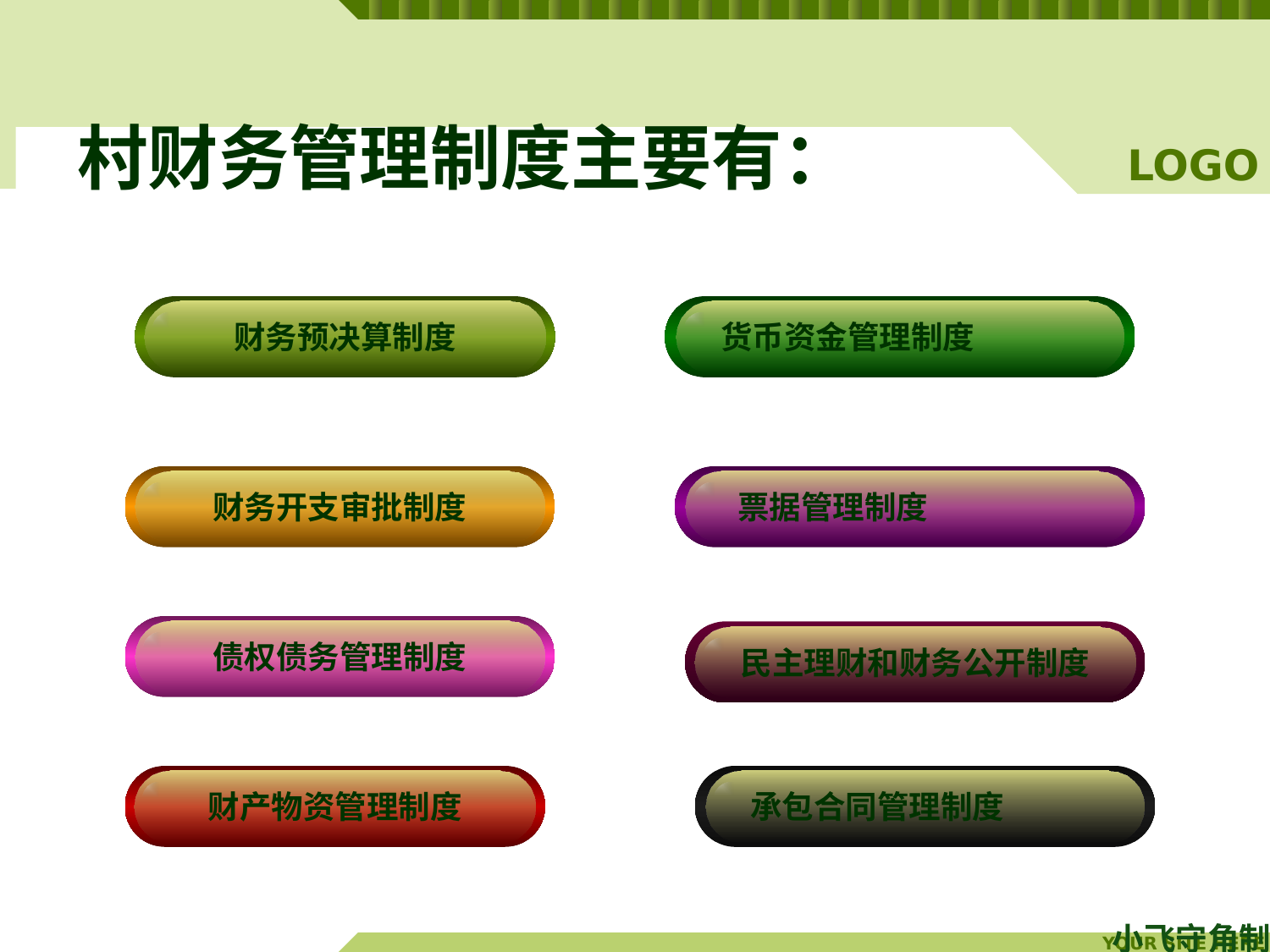

# 村财务管理制度主要有：

财务预决算制度

  货币资金管理制度

财务开支审批制度

   票据管理制度

债权债务管理制度

民主理财和财务公开制度

财产物资管理制度

  承包合同管理制度

小飞守角制作